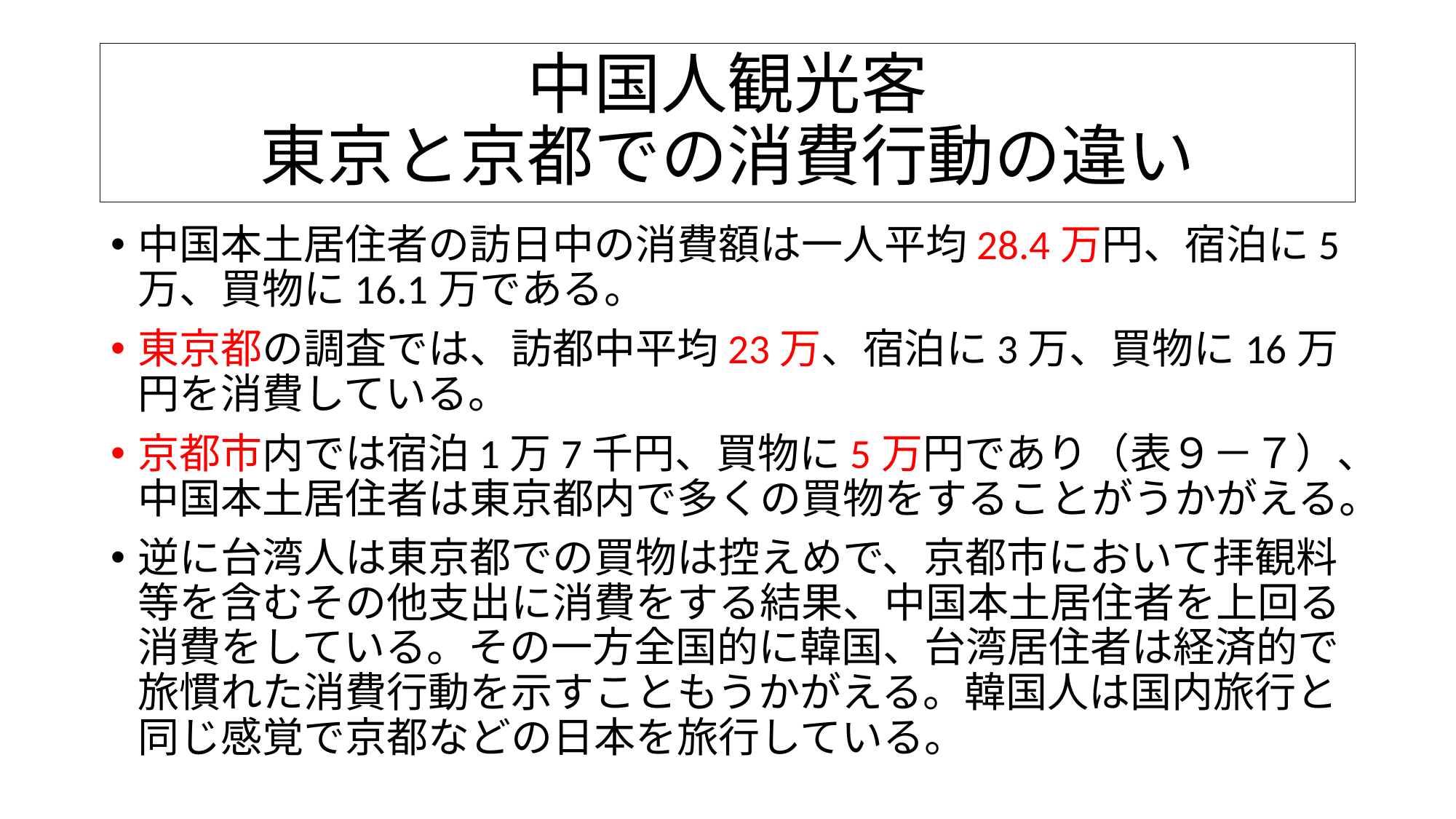

# 中国人観光客 東京と京都での消費行動の違い
中国本土居住者の訪日中の消費額は一人平均28.4万円、宿泊に5万、買物に16.1万である。
東京都の調査では、訪都中平均23万、宿泊に3万、買物に16万円を消費している。
京都市内では宿泊1万7千円、買物に5万円であり（表９－７）、中国本土居住者は東京都内で多くの買物をすることがうかがえる。
逆に台湾人は東京都での買物は控えめで、京都市において拝観料等を含むその他支出に消費をする結果、中国本土居住者を上回る消費をしている。その一方全国的に韓国、台湾居住者は経済的で旅慣れた消費行動を示すこともうかがえる。韓国人は国内旅行と同じ感覚で京都などの日本を旅行している。